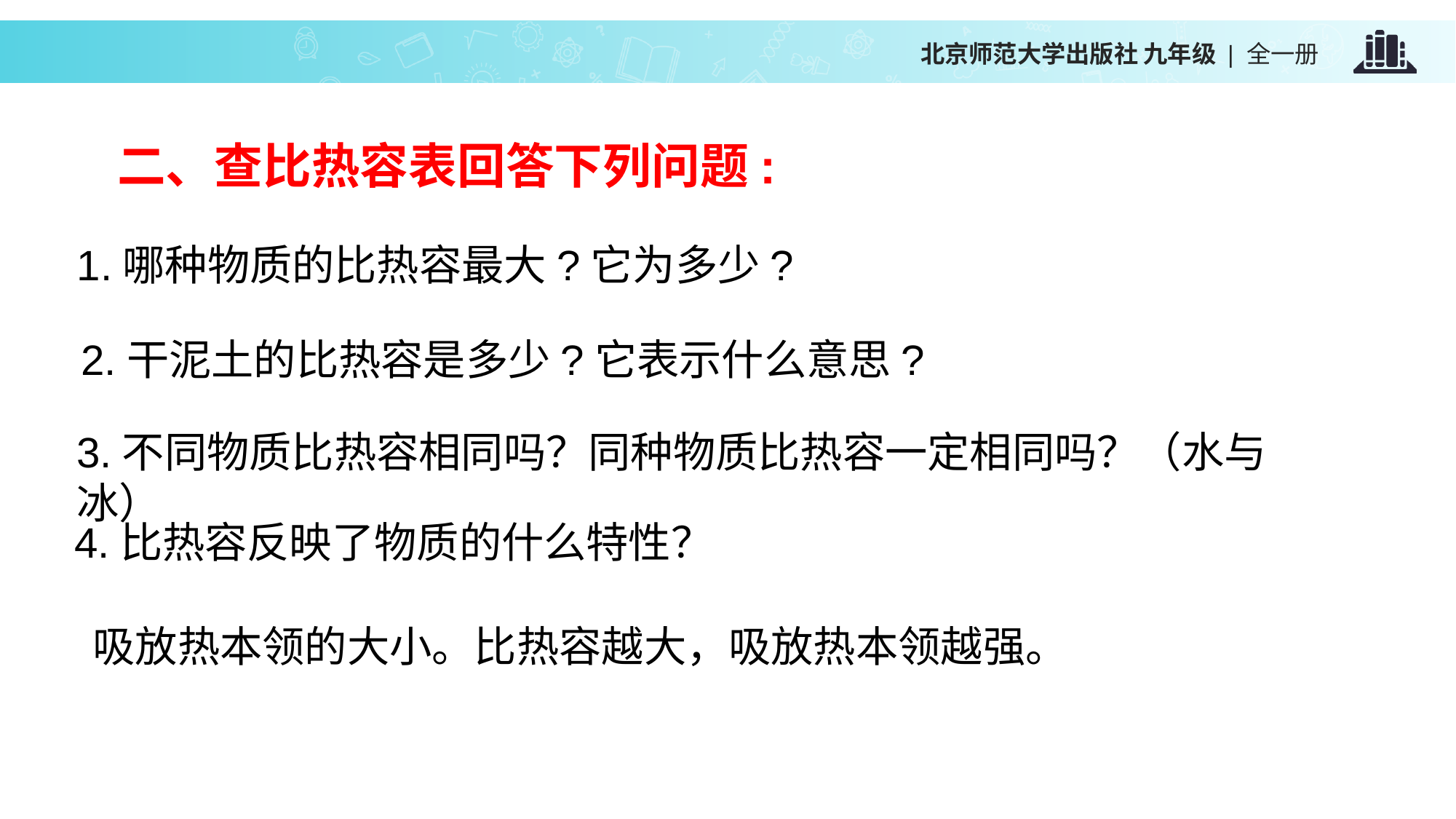

二、查比热容表回答下列问题:
1.哪种物质的比热容最大?它为多少?
2.干泥土的比热容是多少?它表示什么意思?
3.不同物质比热容相同吗？同种物质比热容一定相同吗？（水与冰）
4.比热容反映了物质的什么特性？
吸放热本领的大小。比热容越大，吸放热本领越强。